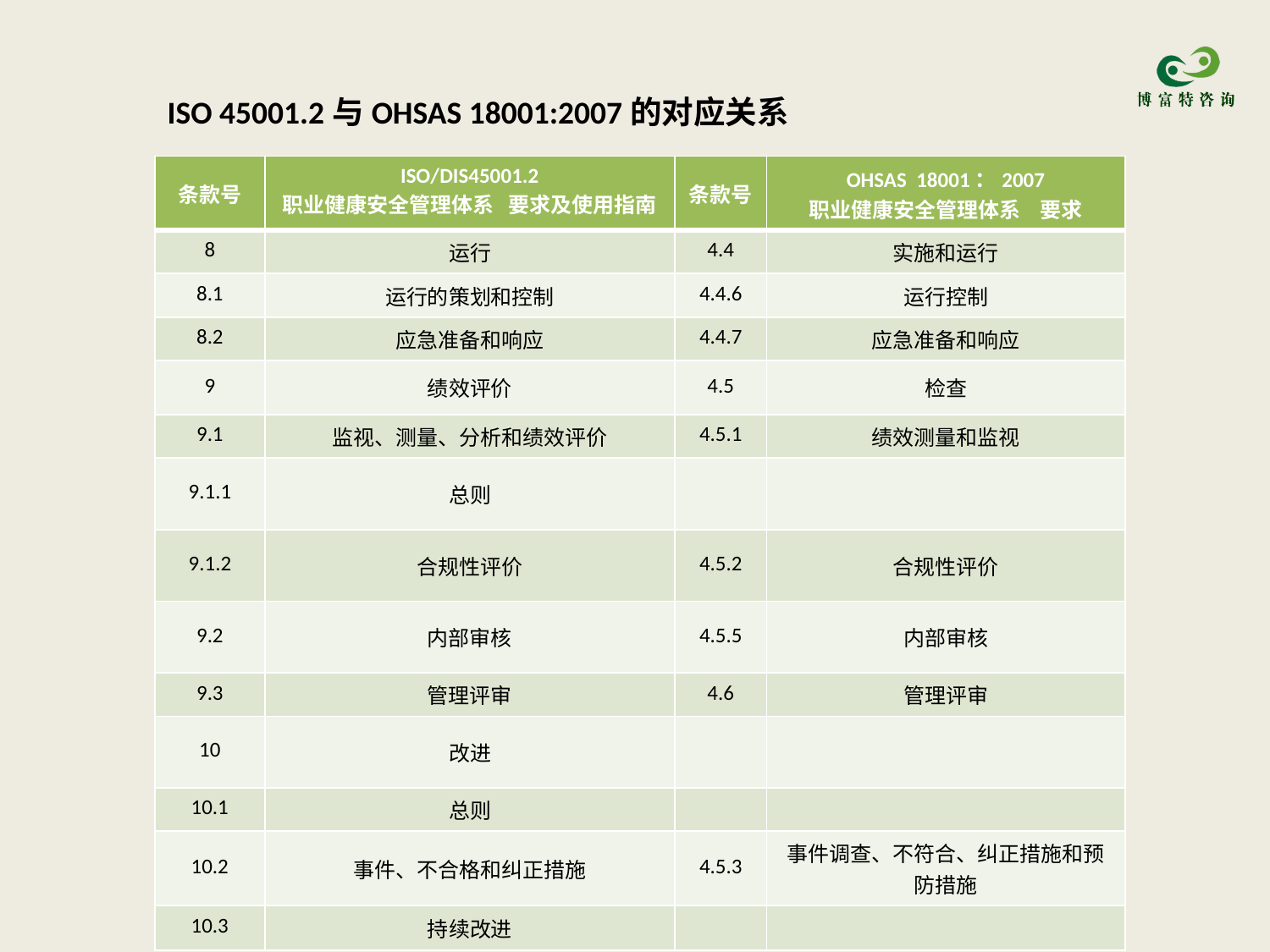

ISO 45001.2与OHSAS 18001:2007的对应关系
| 条款号 | ISO/DIS45001.2 职业健康安全管理体系 要求及使用指南 | 条款号 | OHSAS 18001：2007 职业健康安全管理体系 要求 |
| --- | --- | --- | --- |
| 8 | 运行 | 4.4 | 实施和运行 |
| 8.1 | 运行的策划和控制 | 4.4.6 | 运行控制 |
| 8.2 | 应急准备和响应 | 4.4.7 | 应急准备和响应 |
| 9 | 绩效评价 | 4.5 | 检查 |
| 9.1 | 监视、测量、分析和绩效评价 | 4.5.1 | 绩效测量和监视 |
| 9.1.1 | 总则 |  |  |
| 9.1.2 | 合规性评价 | 4.5.2 | 合规性评价 |
| 9.2 | 内部审核 | 4.5.5 | 内部审核 |
| 9.3 | 管理评审 | 4.6 | 管理评审 |
| 10 | 改进 |  |  |
| 10.1 | 总则 |  |  |
| 10.2 | 事件、不合格和纠正措施 | 4.5.3 | 事件调查、不符合、纠正措施和预防措施 |
| 10.3 | 持续改进 |  |  |